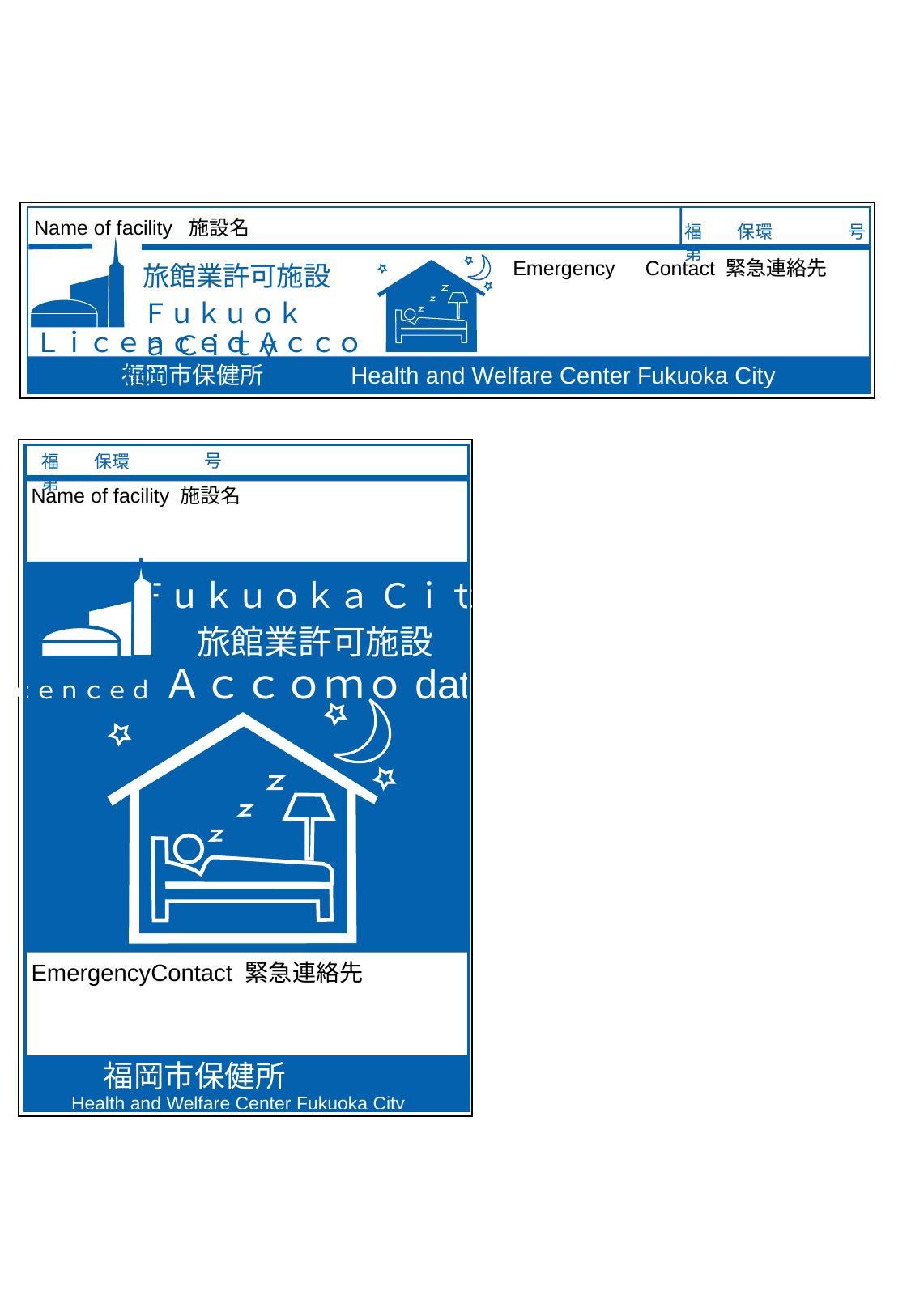

福　　保環第
号

Emergency　Contact 緊急連絡先
旅館業許可施設

Ｆｕｋｕｏｋａ Ｃｉｔｙ
Ｌｉｃｅｎｃｅｄ Ａｃｃｏｍｏdation
福岡市保健所　 　　 Health and Welfare Center Fukuoka City
Name of facility  施設名

福　　保環第

号

福岡市保健所
　　 Health and Welfare Center Fukuoka City

Ｌｉｃｅｎｃｅｄ Ａｃｃｏｍｏdation

EmergencyContact 緊急連絡先
Name of facility 施設名

旅館業許可施設
Ｆｕｋｕｏｋａ Ｃｉｔｙ